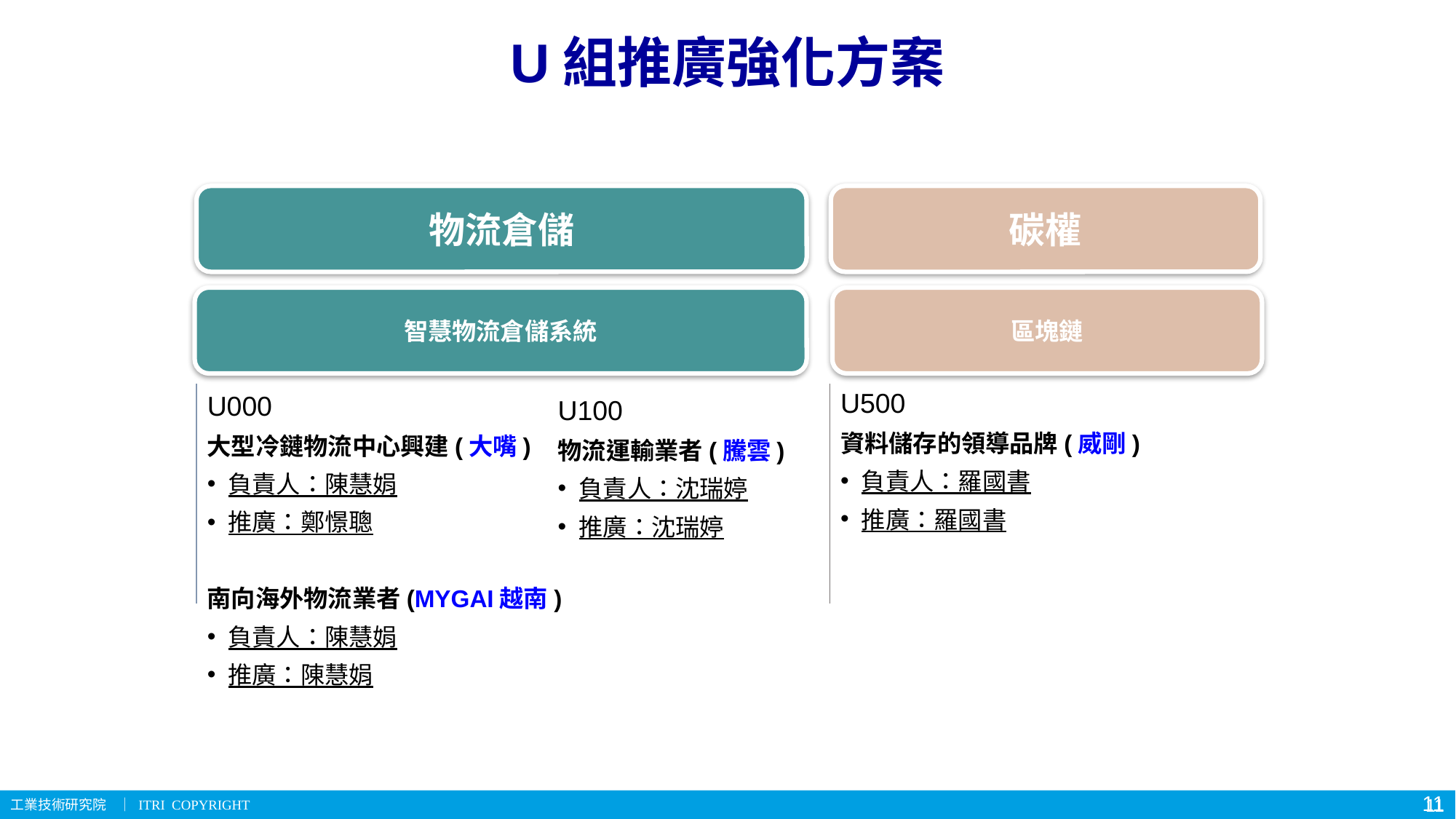

U組推廣強化方案
物流倉儲
碳權
智慧物流倉儲系統
區塊鏈
U500
資料儲存的領導品牌(威剛)
負責人：羅國書
推廣：羅國書
U000
大型冷鏈物流中心興建(大嘴)
負責人：陳慧娟
推廣：鄭憬聰

南向海外物流業者(MYGAI越南)
負責人：陳慧娟
推廣：陳慧娟
U100
物流運輸業者(騰雲)
負責人：沈瑞婷
推廣：沈瑞婷
11